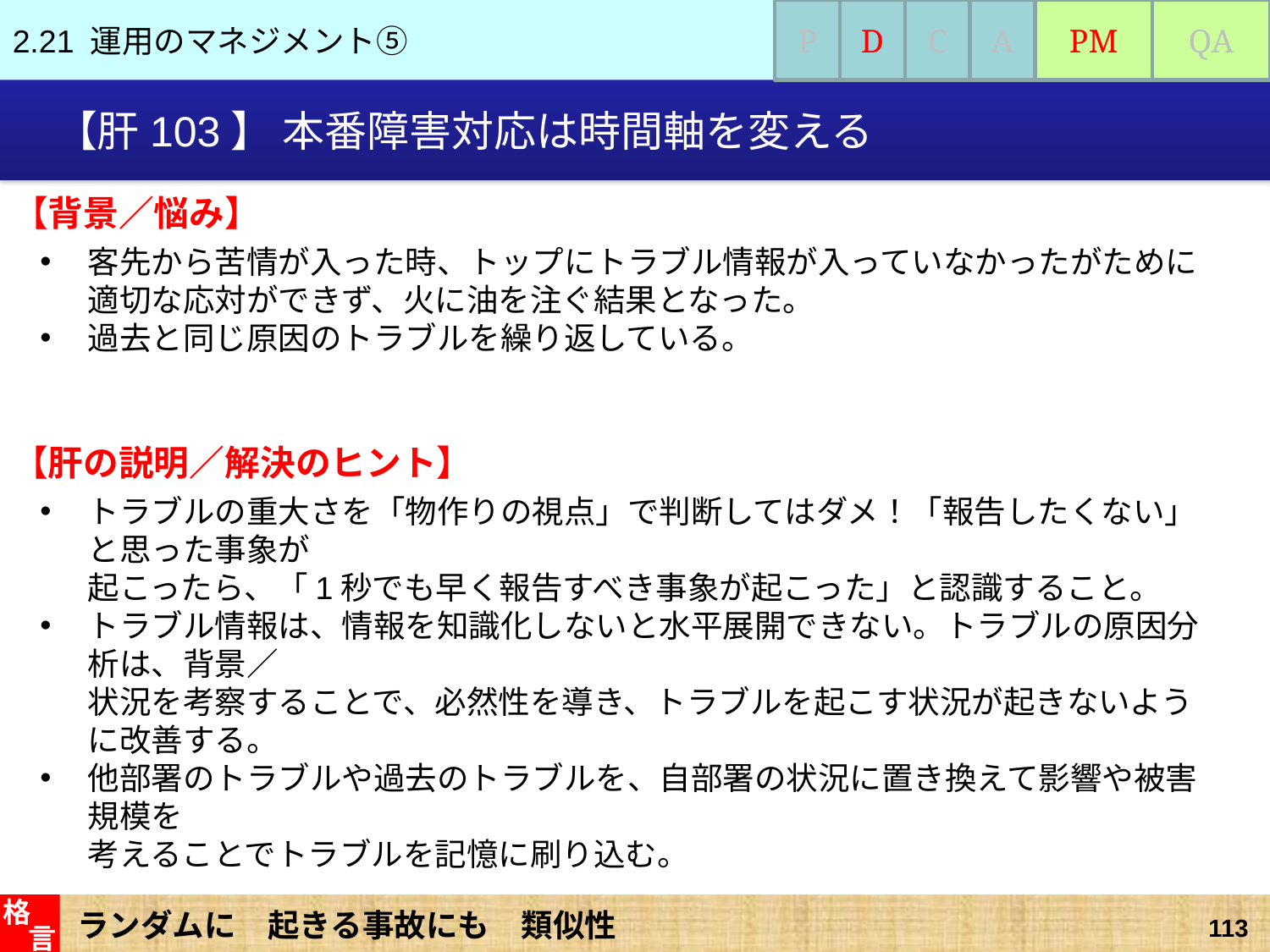

2.21 運用のマネジメント⑤
P
D
C
A
PM
QA
# 【肝103】 本番障害対応は時間軸を変える
【背景／悩み】
客先から苦情が入った時、トップにトラブル情報が入っていなかったがために適切な応対ができず、火に油を注ぐ結果となった。
過去と同じ原因のトラブルを繰り返している。
【肝の説明／解決のヒント】
トラブルの重大さを「物作りの視点」で判断してはダメ！「報告したくない」と思った事象が
起こったら、「1秒でも早く報告すべき事象が起こった」と認識すること。
トラブル情報は、情報を知識化しないと水平展開できない。トラブルの原因分析は、背景／
状況を考察することで、必然性を導き、トラブルを起こす状況が起きないように改善する。
他部署のトラブルや過去のトラブルを、自部署の状況に置き換えて影響や被害規模を
考えることでトラブルを記憶に刷り込む。
ランダムに　起きる事故にも　類似性
格
言
113